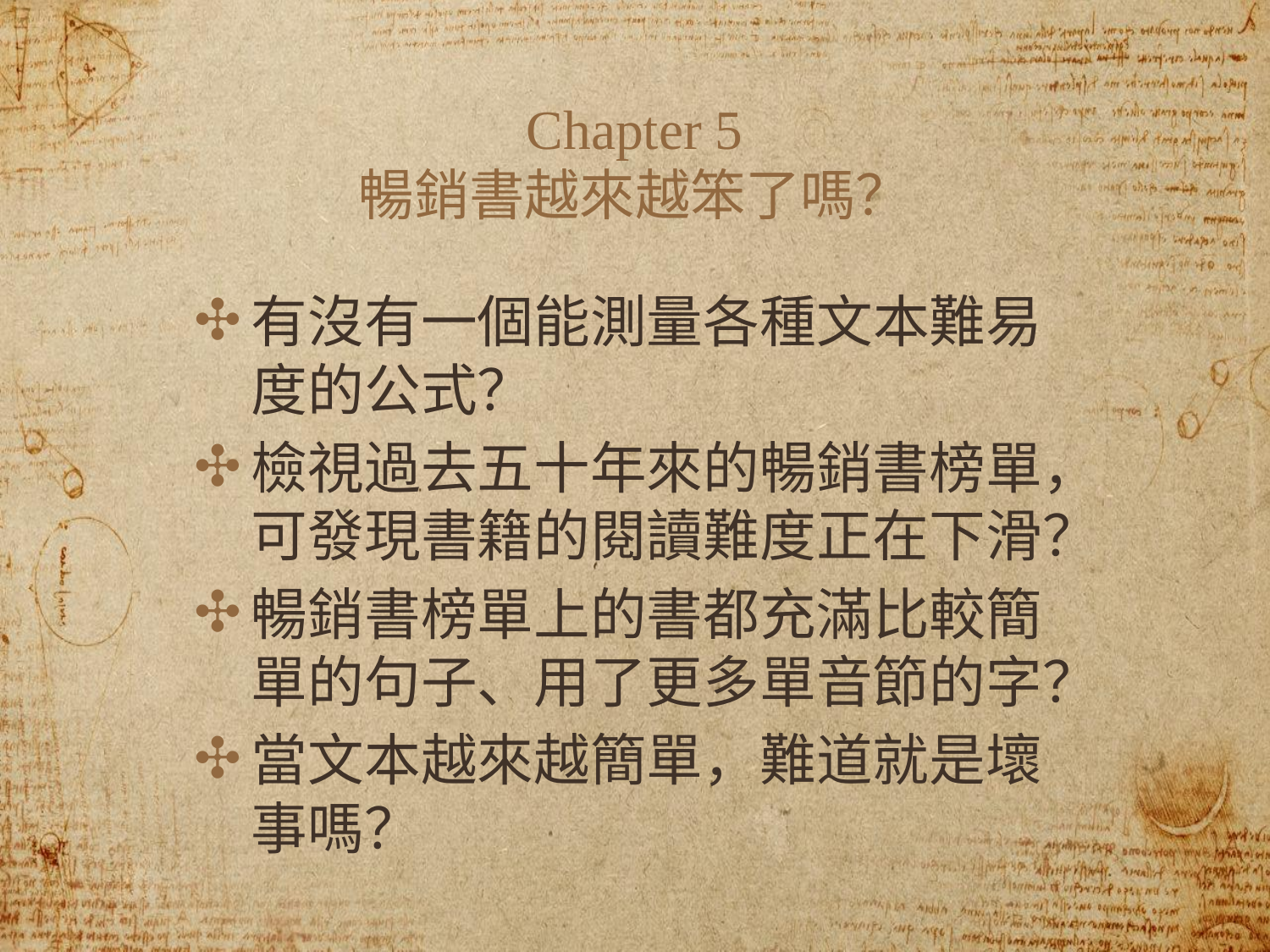

# Chapter 5
暢銷書越來越笨了嗎？
有沒有一個能測量各種文本難易度的公式？
檢視過去五十年來的暢銷書榜單，可發現書籍的閱讀難度正在下滑？
暢銷書榜單上的書都充滿比較簡單的句子、用了更多單音節的字？
當文本越來越簡單，難道就是壞事嗎？